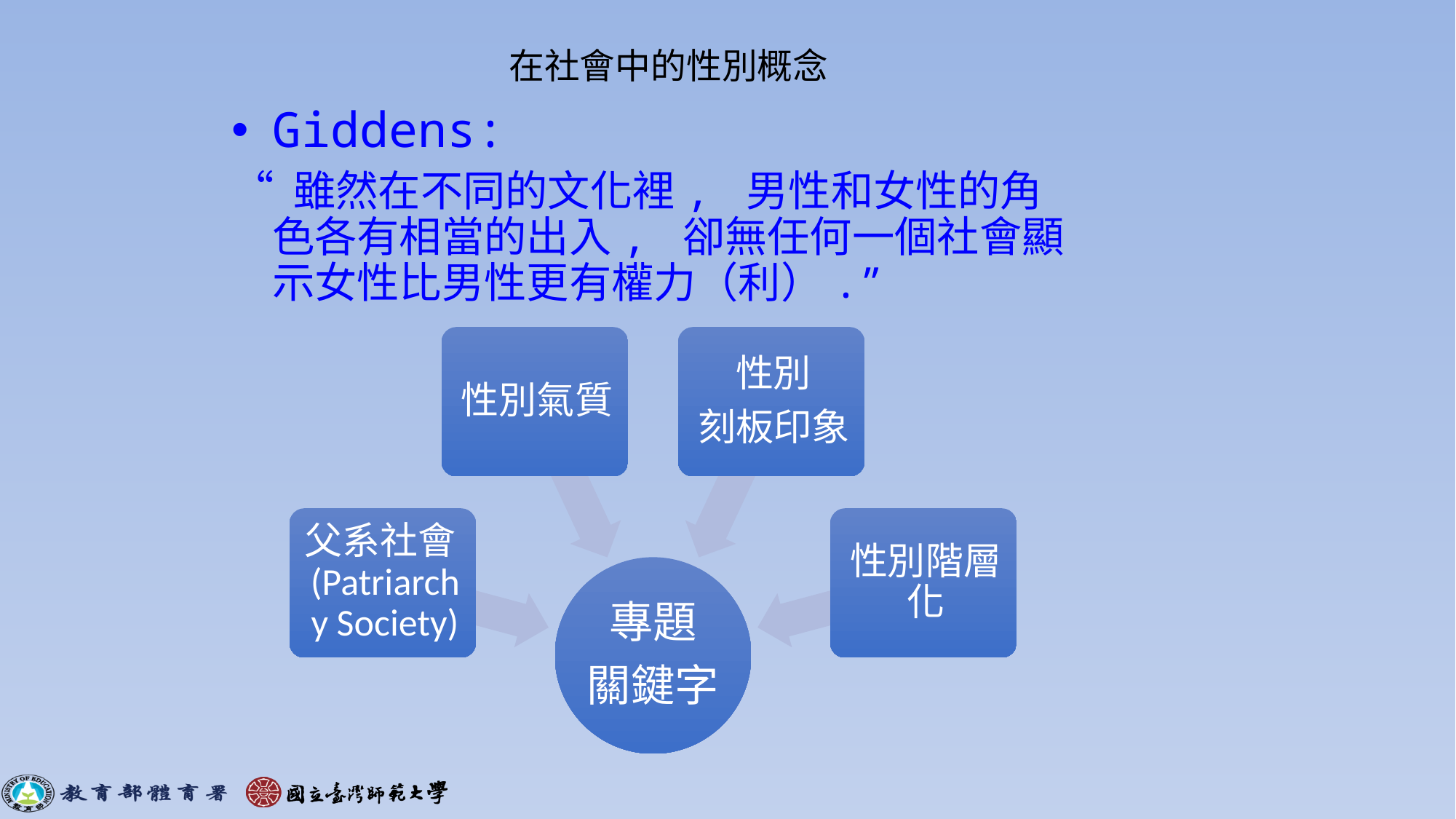

# 在社會中的性別概念
Giddens:
“ 雖然在不同的文化裡, 男性和女性的角色各有相當的出入, 卻無任何一個社會顯示女性比男性更有權力（利）.”

專題
關鍵字
父系社會(Patriarchy Society)
性別氣質
性別
刻板印象
性別階層化